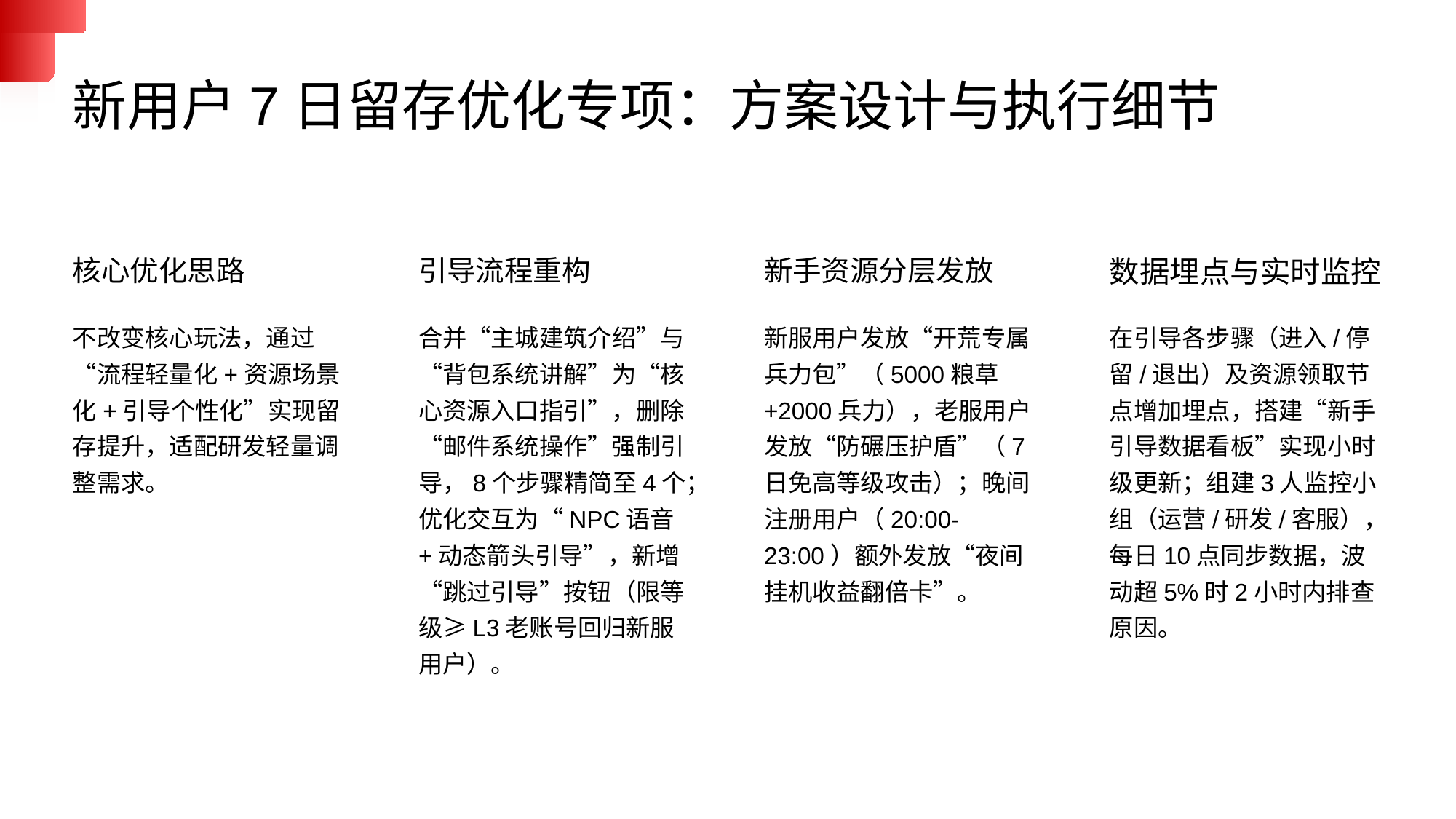

新用户7日留存优化专项：方案设计与执行细节
核心优化思路
引导流程重构
新手资源分层发放
数据埋点与实时监控
不改变核心玩法，通过“流程轻量化+资源场景化+引导个性化”实现留存提升，适配研发轻量调整需求。
合并“主城建筑介绍”与“背包系统讲解”为“核心资源入口指引”，删除“邮件系统操作”强制引导，8个步骤精简至4个；优化交互为“NPC语音+动态箭头引导”，新增“跳过引导”按钮（限等级≥L3老账号回归新服用户）。
新服用户发放“开荒专属兵力包”（5000粮草+2000兵力），老服用户发放“防碾压护盾”（7日免高等级攻击）；晚间注册用户（20:00-23:00）额外发放“夜间挂机收益翻倍卡”。
在引导各步骤（进入/停留/退出）及资源领取节点增加埋点，搭建“新手引导数据看板”实现小时级更新；组建3人监控小组（运营/研发/客服），每日10点同步数据，波动超5%时2小时内排查原因。